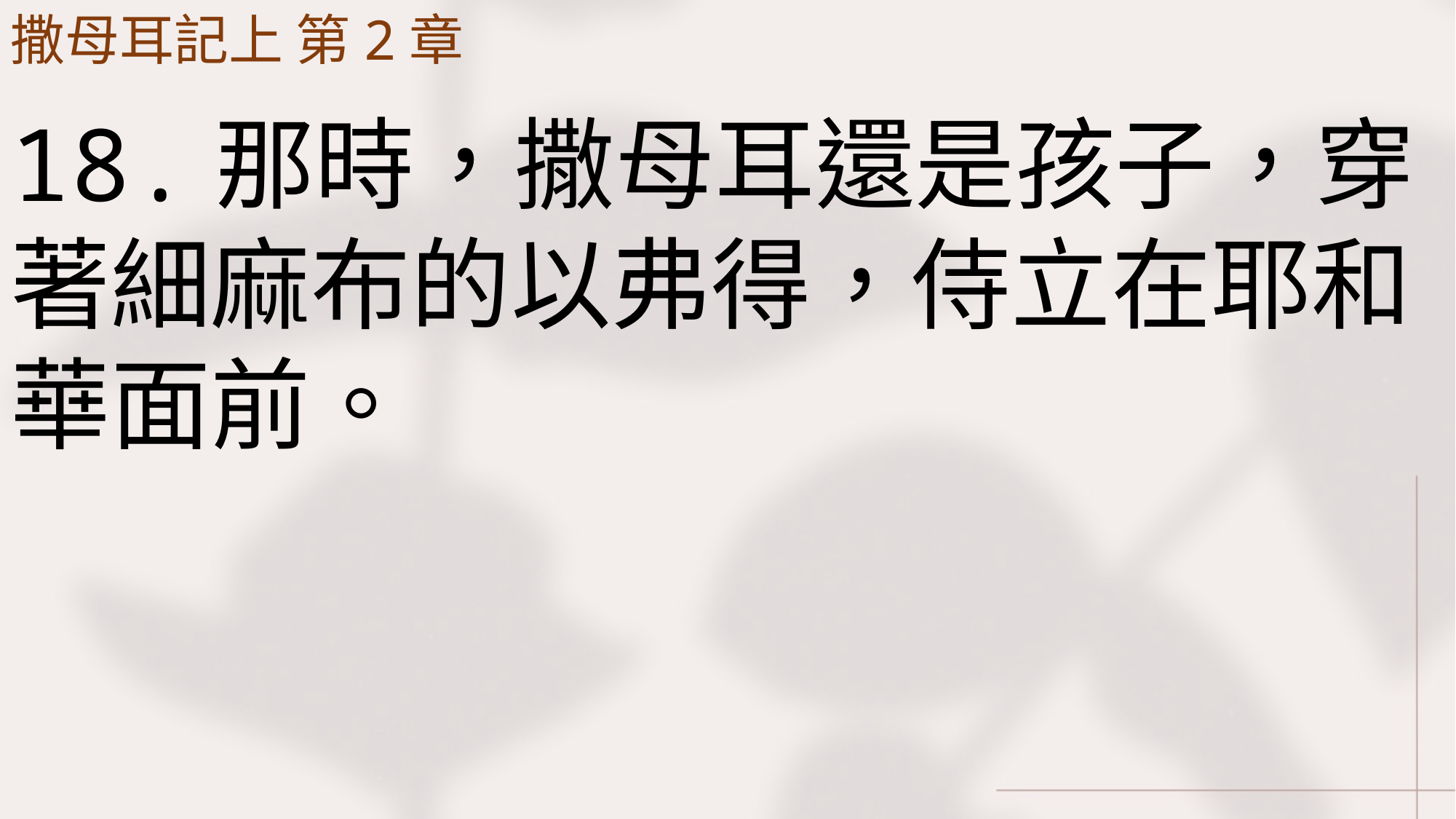

撒母耳記上 第2章
18.那時，撒母耳還是孩子，穿著細麻布的以弗得，侍立在耶和華面前。